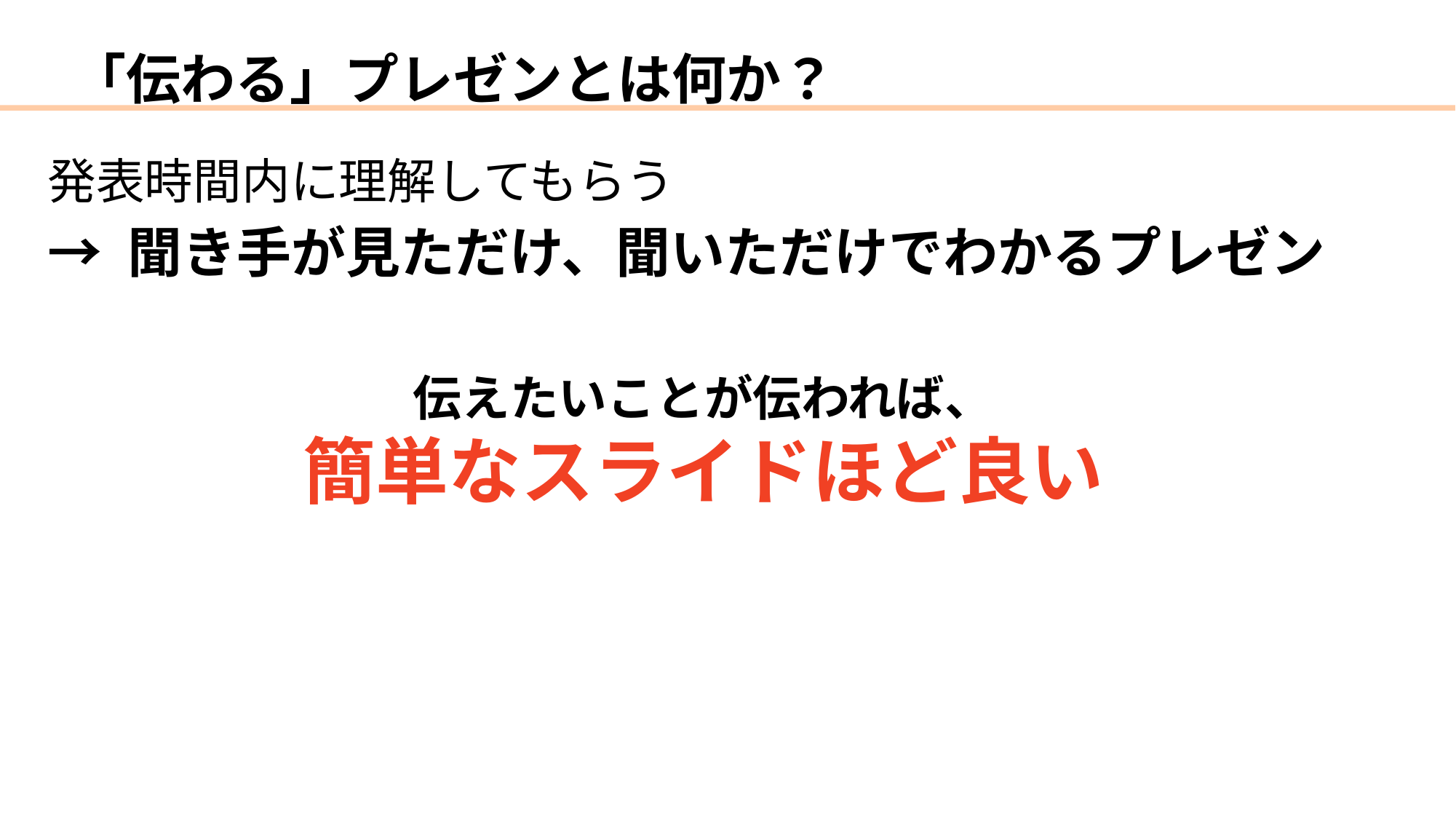

# 「伝わる」プレゼンとは何か？
発表時間内に理解してもらう
→ 聞き手が見ただけ、聞いただけでわかるプレゼン

伝えたいことが伝われば、
簡単なスライドほど良い